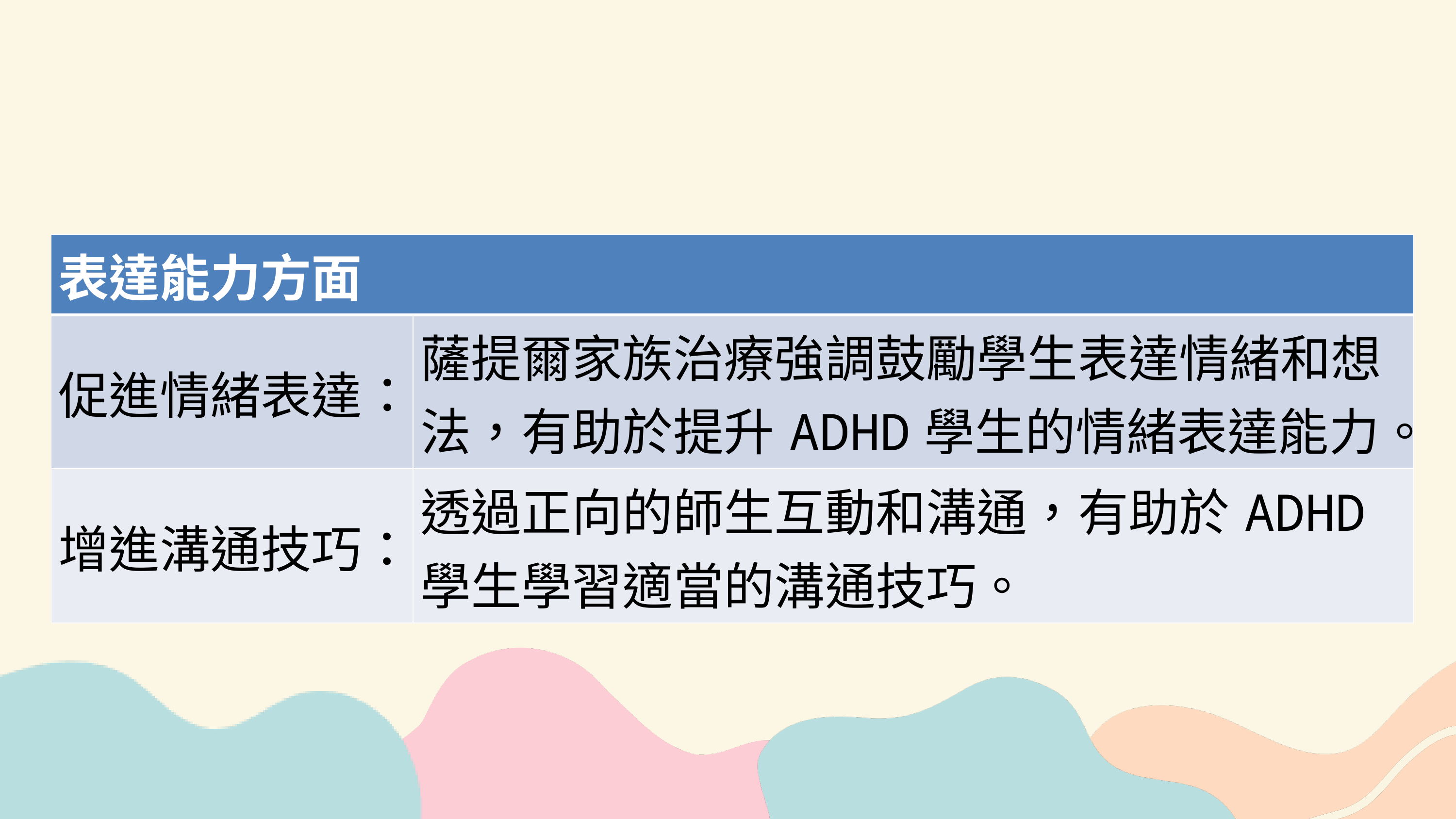

| 表達能力方面 |  |
| --- | --- |
| 促進情緒表達： | 薩提爾家族治療強調鼓勵學生表達情緒和想法，有助於提升ADHD學生的情緒表達能力。 |
| 增進溝通技巧： | 透過正向的師生互動和溝通，有助於ADHD學生學習適當的溝通技巧。 |